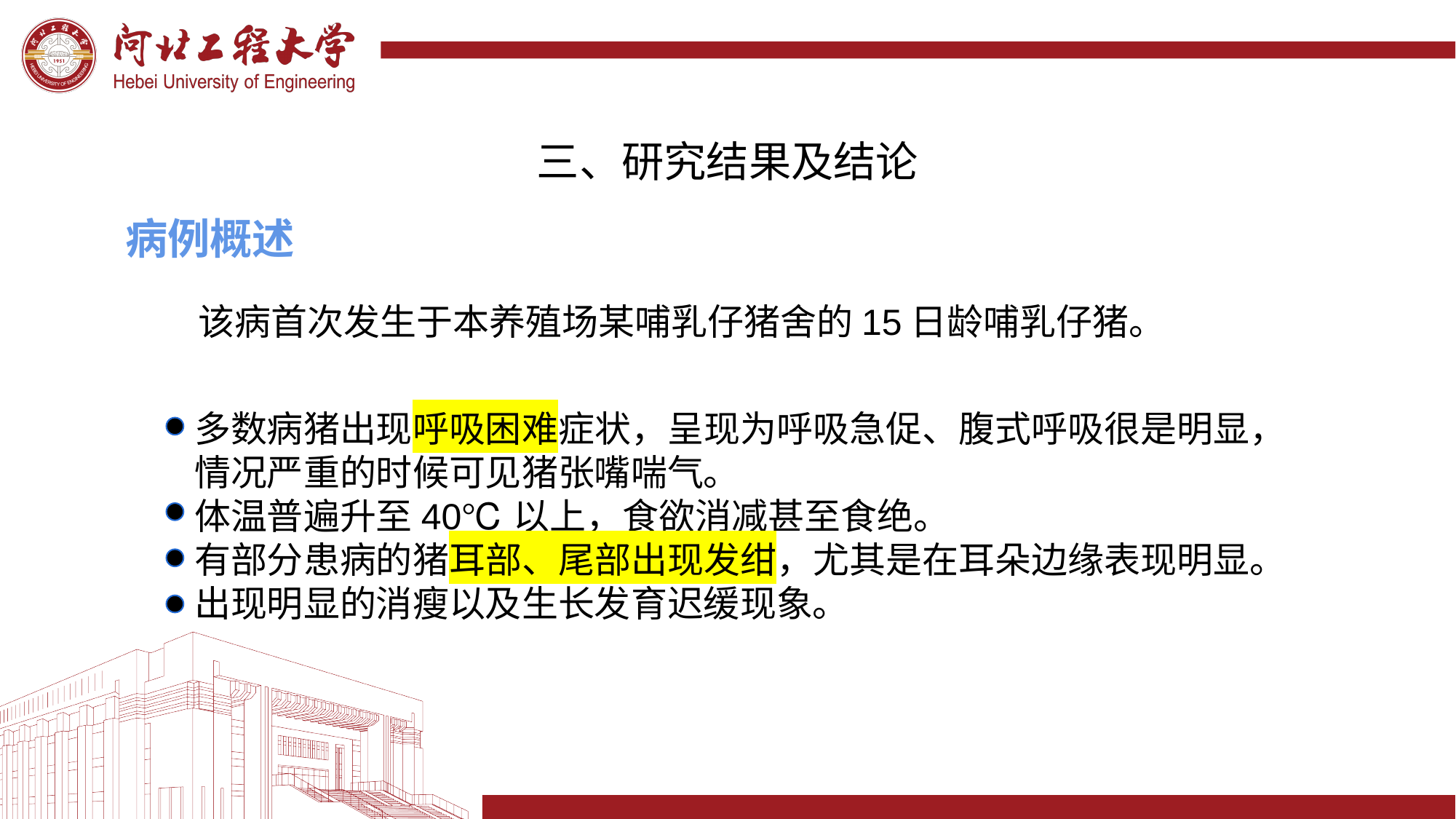

三、研究结果及结论
病例概述
该病首次发生于本养殖场某哺乳仔猪舍的15日龄哺乳仔猪。
多数病猪出现呼吸困难症状，呈现为呼吸急促、腹式呼吸很是明显，情况严重的时候可见猪张嘴喘气。
体温普遍升至40℃以上，食欲消减甚至食绝。
有部分患病的猪耳部、尾部出现发绀，尤其是在耳朵边缘表现明显。
出现明显的消瘦以及生长发育迟缓现象。